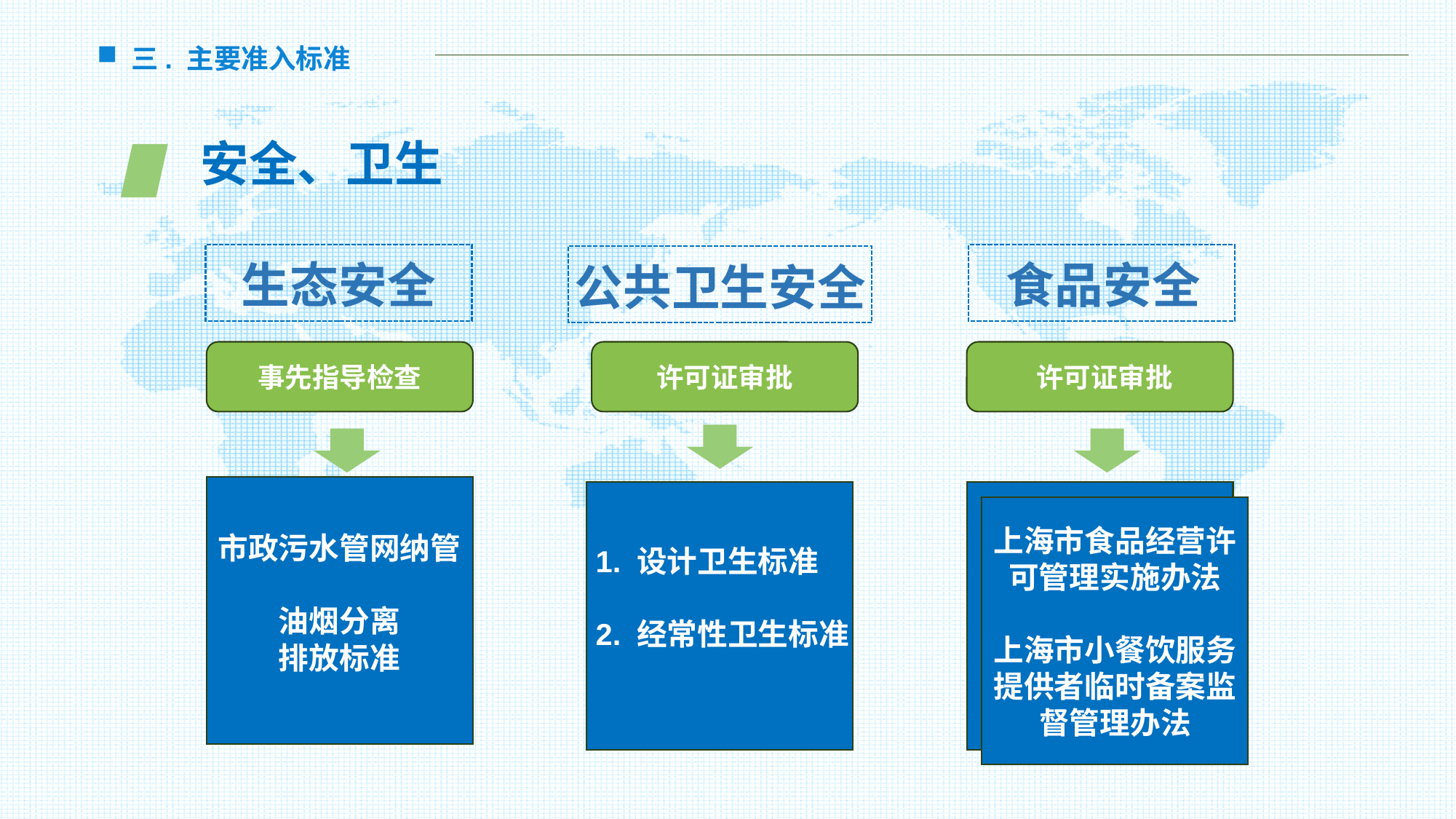

三. 主要准入标准
安全、卫生

生态安全
食品安全
公共卫生安全
事先指导检查

许可证审批
许可证审批

上海市食品经营许可管理实施办法

上海市小餐饮服务提供者临时备案监督管理办法
市政污水管网纳管

油烟分离
排放标准
1. 设计卫生标准

2. 经常性卫生标准